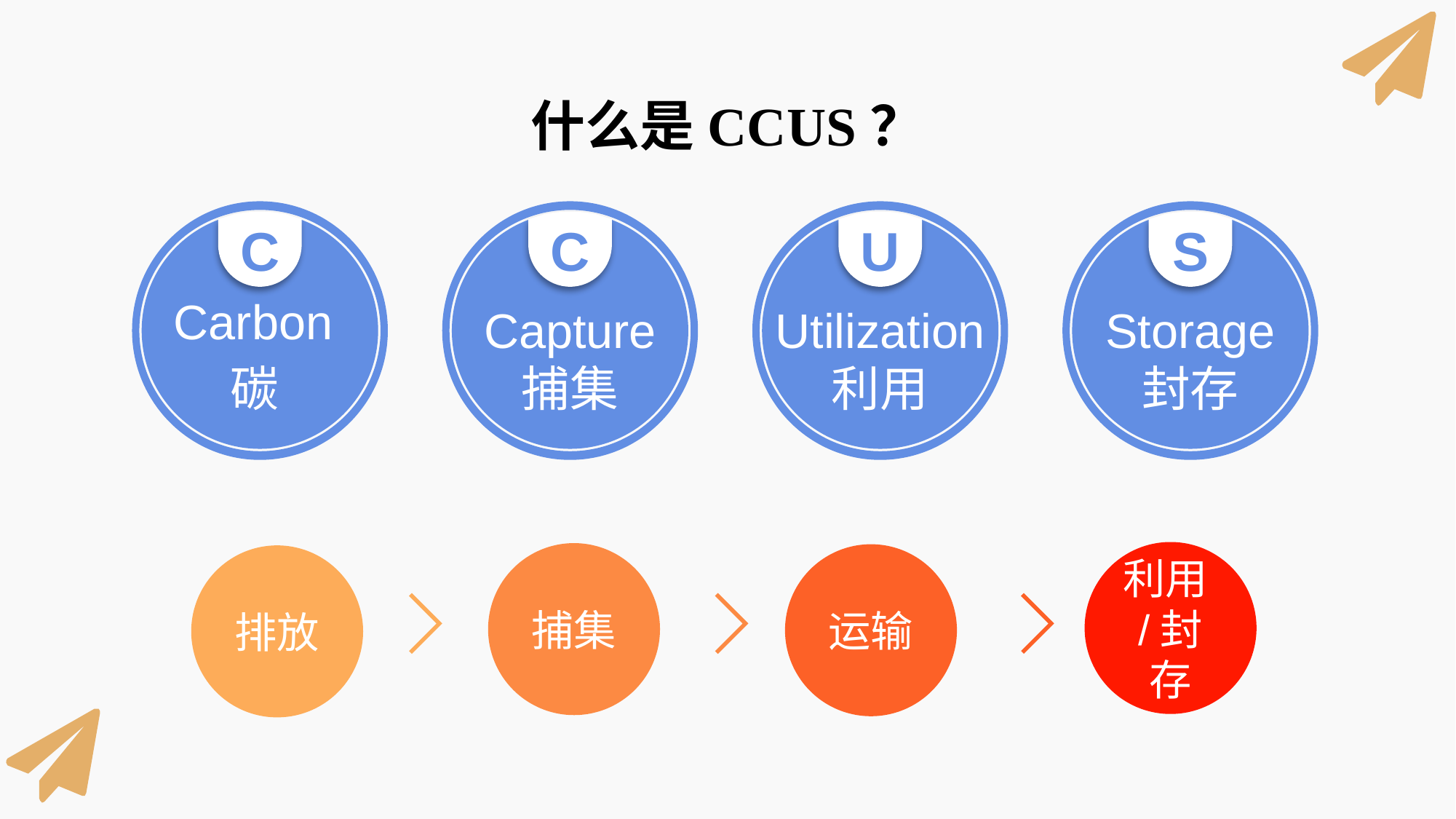

什么是CCUS？
Carbon
碳
C
Capture
捕集
C
Utilization
利用
U
Storage
封存
S
利用/封存
捕集
运输
排放